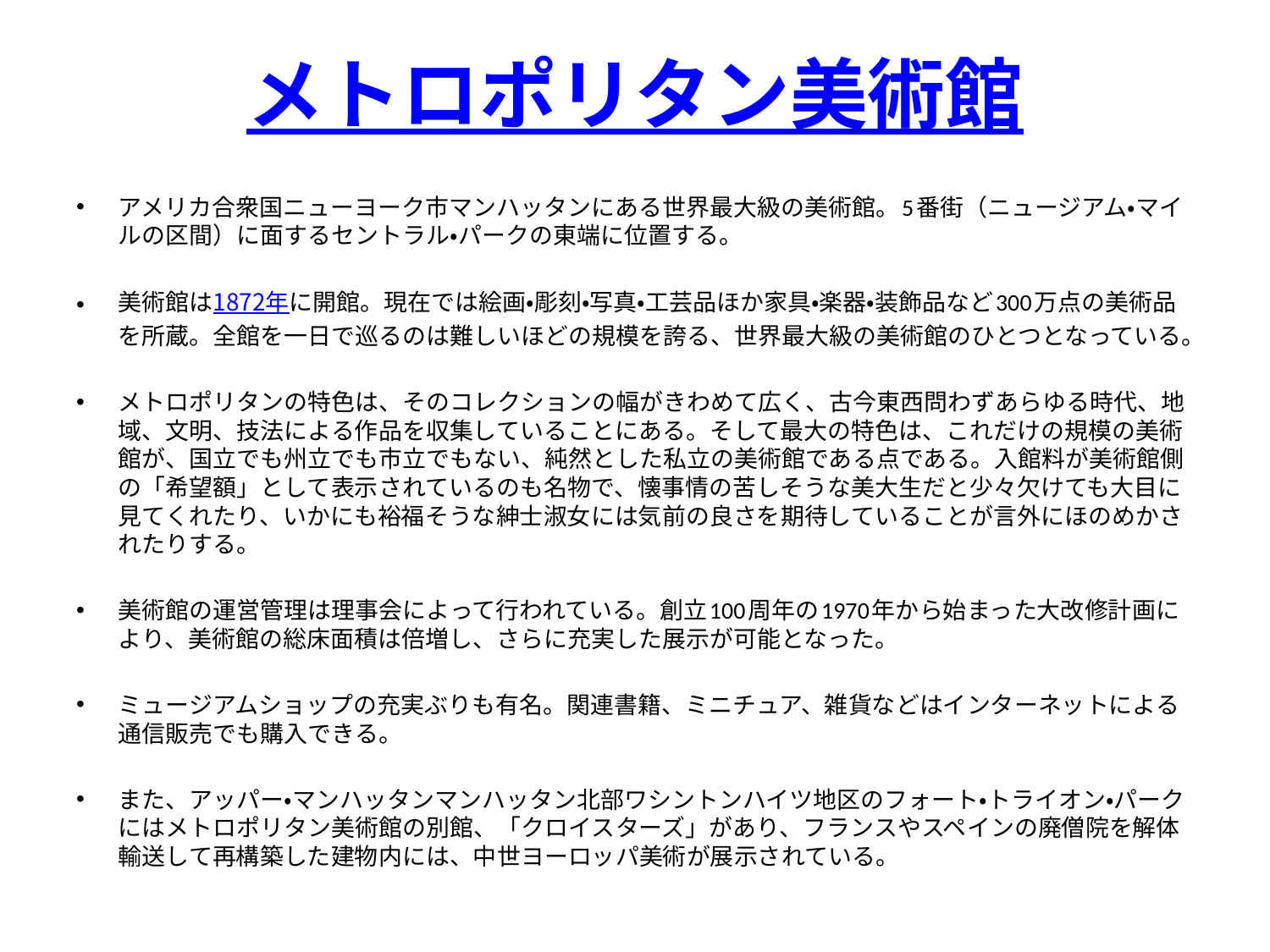

# メトロポリタン美術館
アメリカ合衆国ニューヨーク市マンハッタンにある世界最大級の美術館。5番街（ニュージアム・マイルの区間）に面するセントラル・パークの東端に位置する。

美術館は1872年に開館。現在では絵画・彫刻・写真・工芸品ほか家具・楽器・装飾品など300万点の美術品を所蔵。全館を一日で巡るのは難しいほどの規模を誇る、世界最大級の美術館のひとつとなっている。

メトロポリタンの特色は、そのコレクションの幅がきわめて広く、古今東西問わずあらゆる時代、地域、文明、技法による作品を収集していることにある。そして最大の特色は、これだけの規模の美術館が、国立でも州立でも市立でもない、純然とした私立の美術館である点である。入館料が美術館側の「希望額」として表示されているのも名物で、懐事情の苦しそうな美大生だと少々欠けても大目に見てくれたり、いかにも裕福そうな紳士淑女には気前の良さを期待していることが言外にほのめかされたりする。

美術館の運営管理は理事会によって行われている。創立100周年の1970年から始まった大改修計画により、美術館の総床面積は倍増し、さらに充実した展示が可能となった。

ミュージアムショップの充実ぶりも有名。関連書籍、ミニチュア、雑貨などはインターネットによる通信販売でも購入できる。

また、アッパー・マンハッタンマンハッタン北部ワシントンハイツ地区のフォート・トライオン・パークにはメトロポリタン美術館の別館、「クロイスターズ」があり、フランスやスペインの廃僧院を解体輸送して再構築した建物内には、中世ヨーロッパ美術が展示されている。